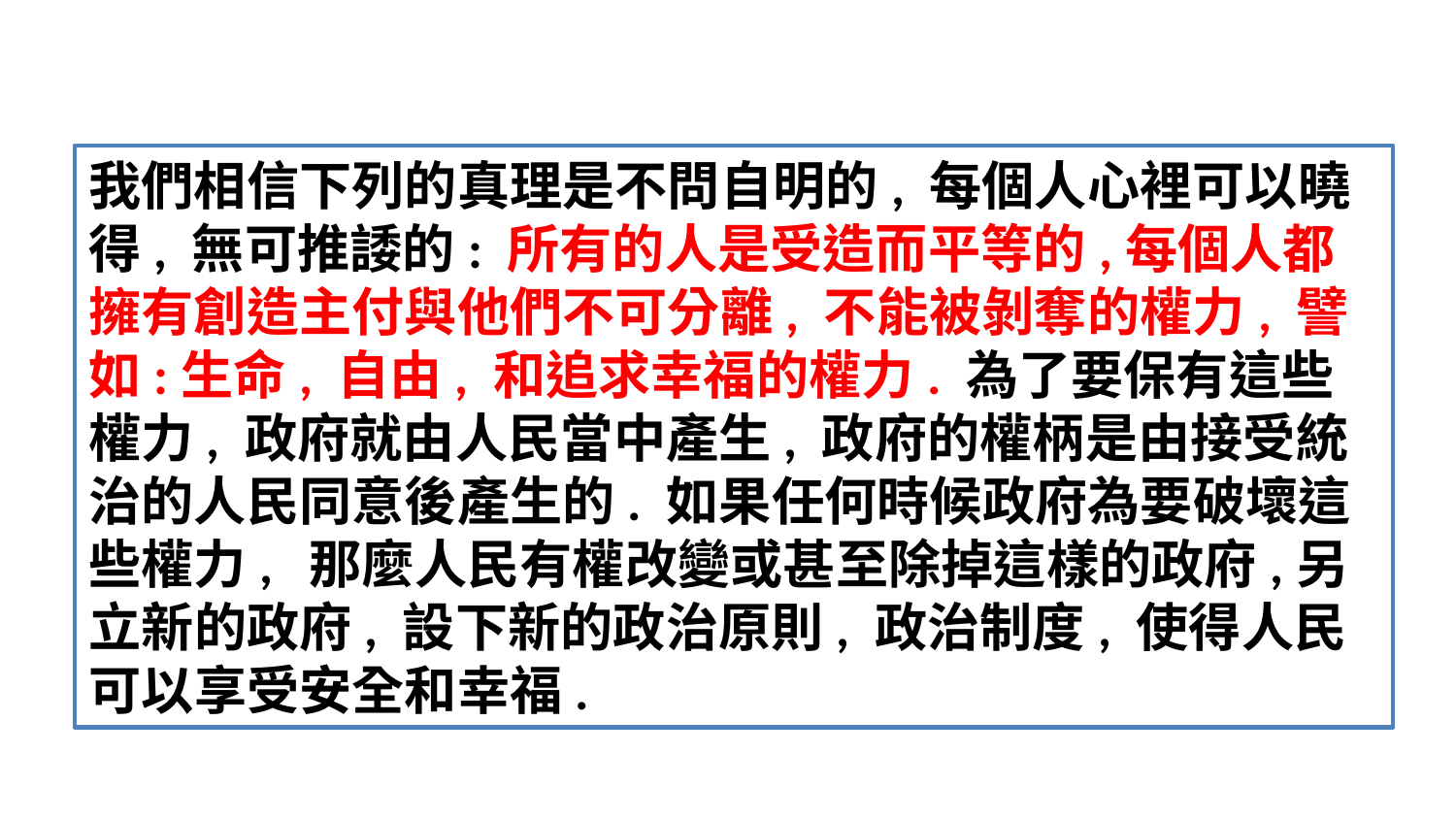

我們相信下列的真理是不問自明的, 每個人心裡可以曉得, 無可推諉的: 所有的人是受造而平等的,每個人都擁有創造主付與他們不可分離, 不能被剝奪的權力, 譬如:生命, 自由, 和追求幸福的權力. 為了要保有這些權力, 政府就由人民當中產生, 政府的權柄是由接受統治的人民同意後產生的. 如果任何時候政府為要破壞這些權力,  那麼人民有權改變或甚至除掉這樣的政府,另立新的政府, 設下新的政治原則, 政治制度, 使得人民可以享受安全和幸福.